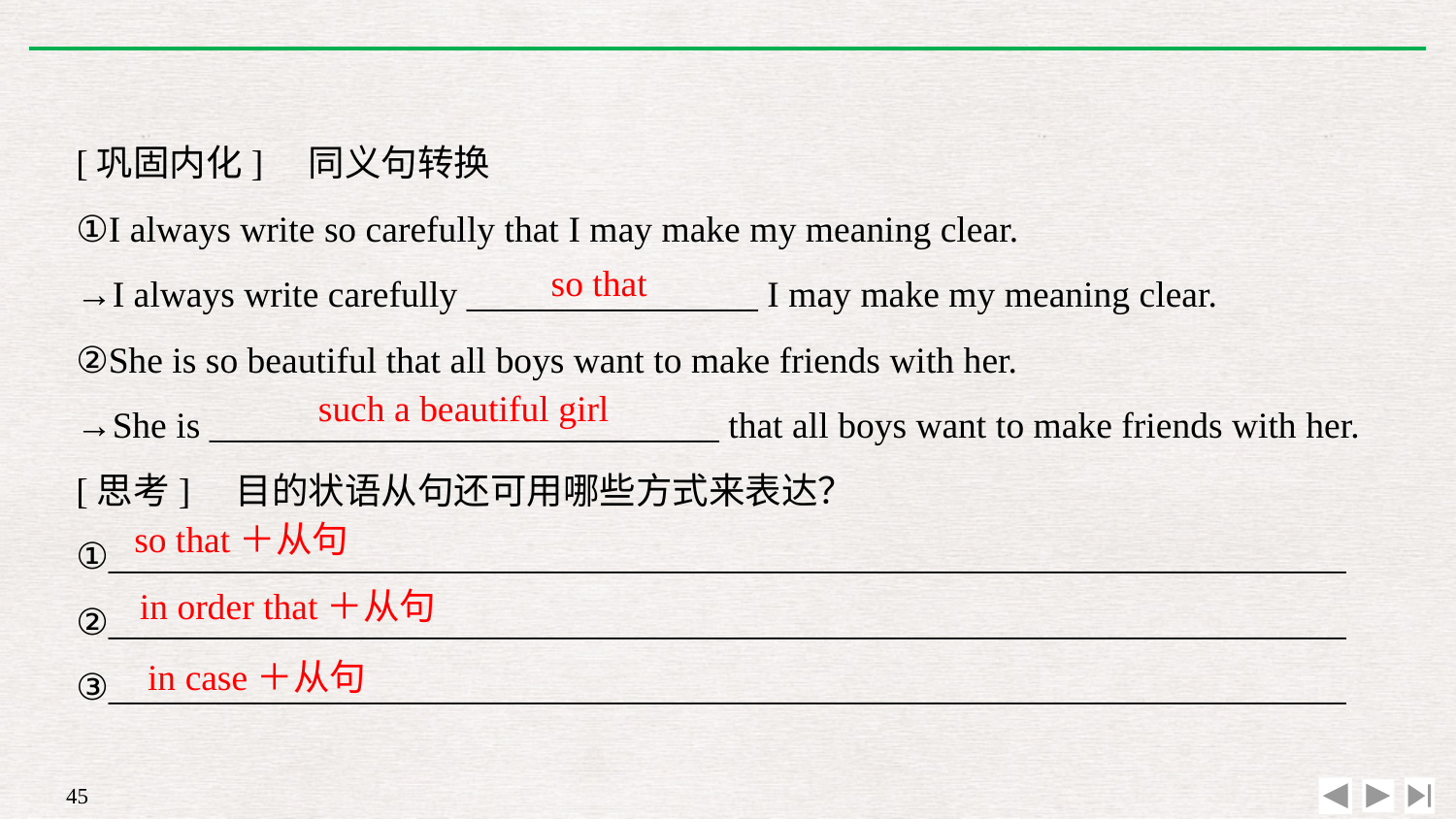

[巩固内化]　同义句转换
①I always write so carefully that I may make my meaning clear.
→I always write carefully ________________ I may make my meaning clear.
②She is so beautiful that all boys want to make friends with her.
→She is ____________________________ that all boys want to make friends with her.
[思考]　目的状语从句还可用哪些方式来表达？
①____________________________________________________________________
②____________________________________________________________________
③____________________________________________________________________
so that
such a beautiful girl
so that＋从句
in order that＋从句
in case＋从句